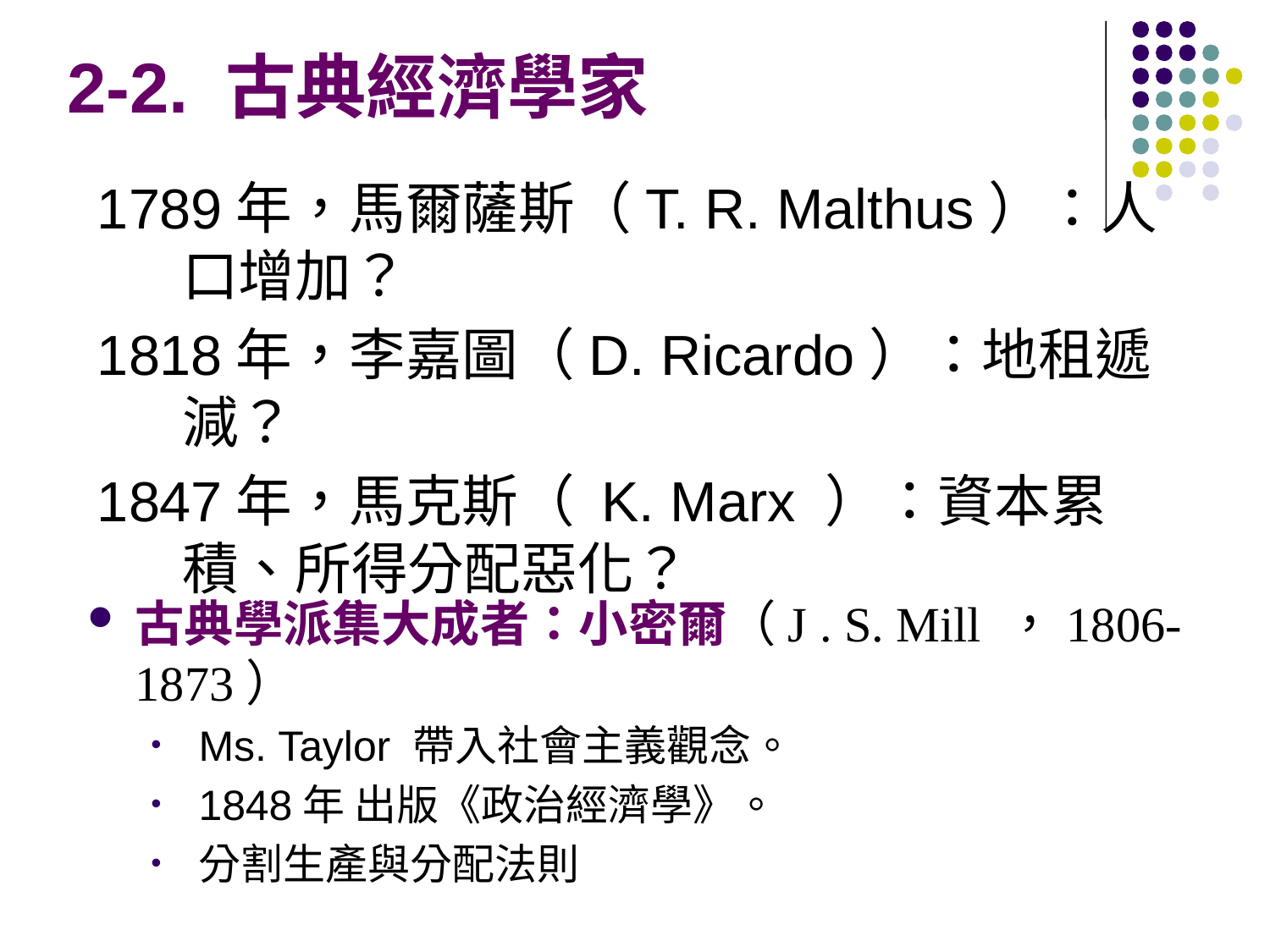

2-2. 古典經濟學家
1789年，馬爾薩斯（T. R. Malthus）：人口增加？
1818年，李嘉圖（D. Ricardo）：地租遞減？
1847年，馬克斯（ K. Marx ）：資本累積、所得分配惡化？
古典學派集大成者：小密爾（J . S. Mill ，1806-1873）
Ms. Taylor 帶入社會主義觀念。
1848年 出版《政治經濟學》。
分割生產與分配法則